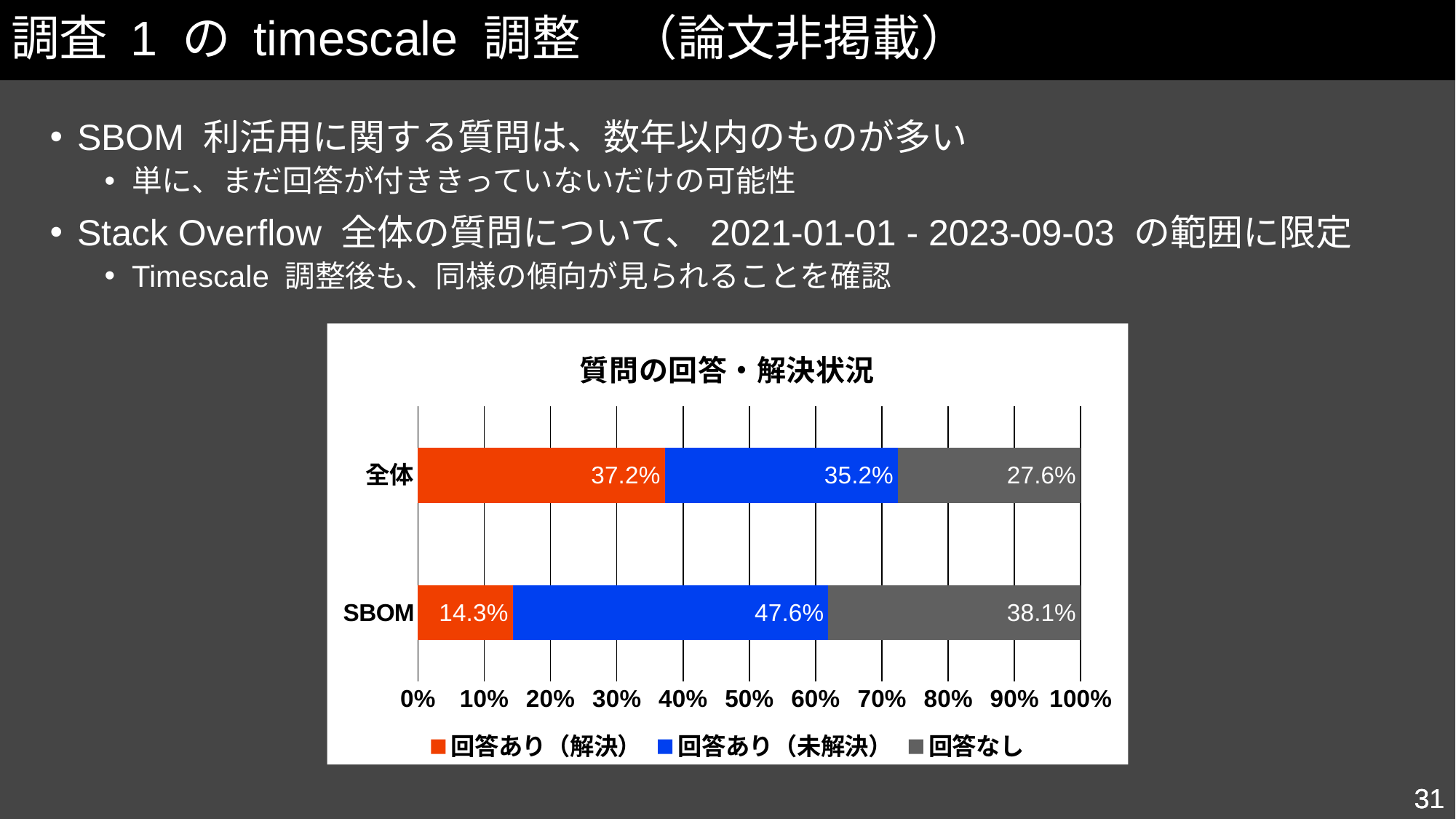

# 調査 1 の timescale 調整　（論文非掲載）
SBOM 利活用に関する質問は、数年以内のものが多い
単に、まだ回答が付ききっていないだけの可能性
Stack Overflow 全体の質問について、2021-01-01 - 2023-09-03 の範囲に限定
Timescale 調整後も、同様の傾向が見られることを確認

### Chart: 質問の回答・解決状況

| Category | 回答あり（解決） | 回答あり（未解決） | 回答なし |
|---|---|---|---|
| SBOM | 6.0 | 20.0 | 16.0 |
| 全体 | 1412846.0 | 1336202.0 | 1045809.0 |